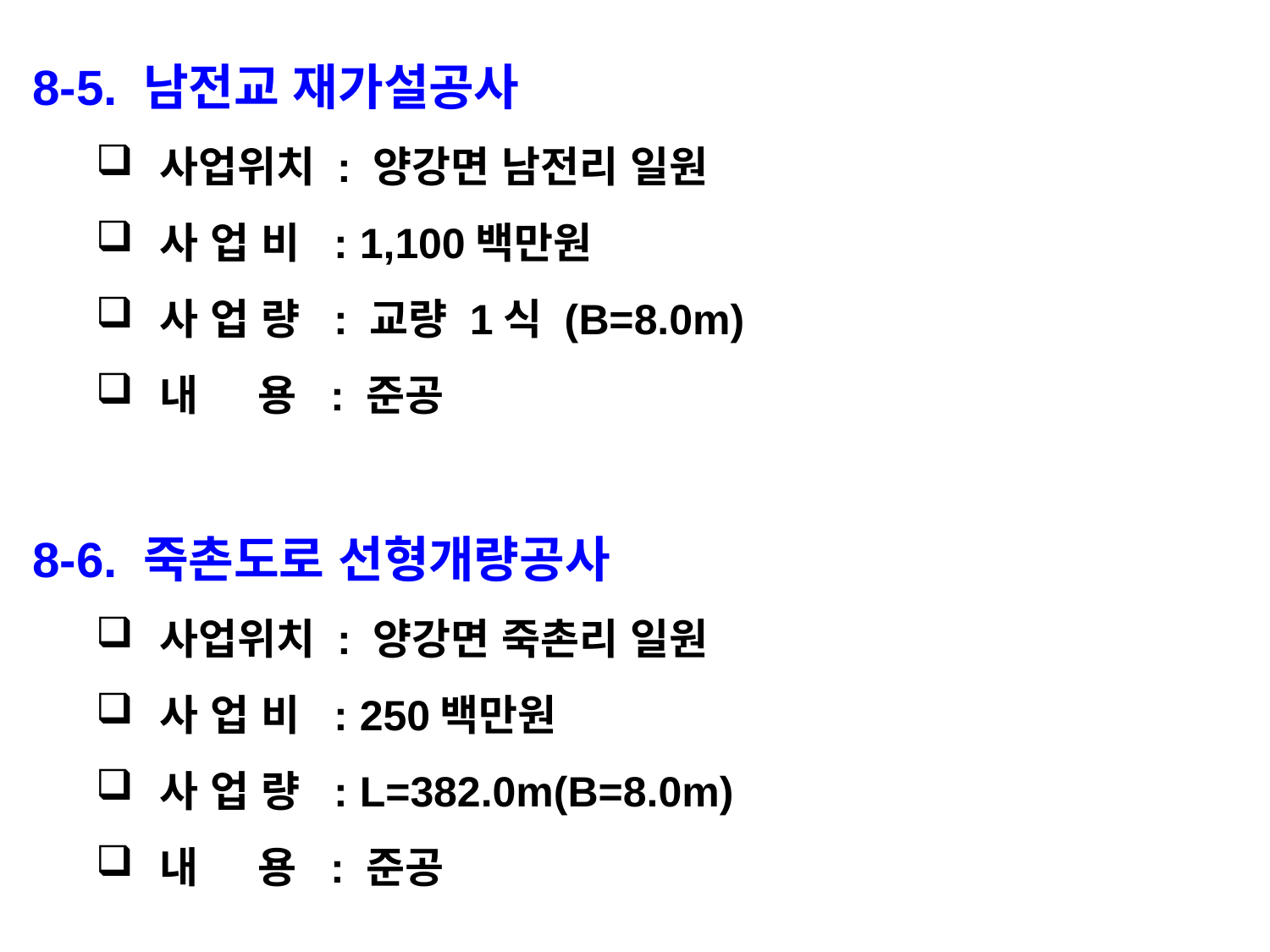

8-5. 남전교 재가설공사
사업위치 : 양강면 남전리 일원
사 업 비  : 1,100백만원
사 업 량  : 교량 1식 (B=8.0m)
내     용  : 준공

8-6. 죽촌도로 선형개량공사
사업위치 : 양강면 죽촌리 일원
사 업 비  : 250백만원
사 업 량  : L=382.0m(B=8.0m)
내     용  : 준공